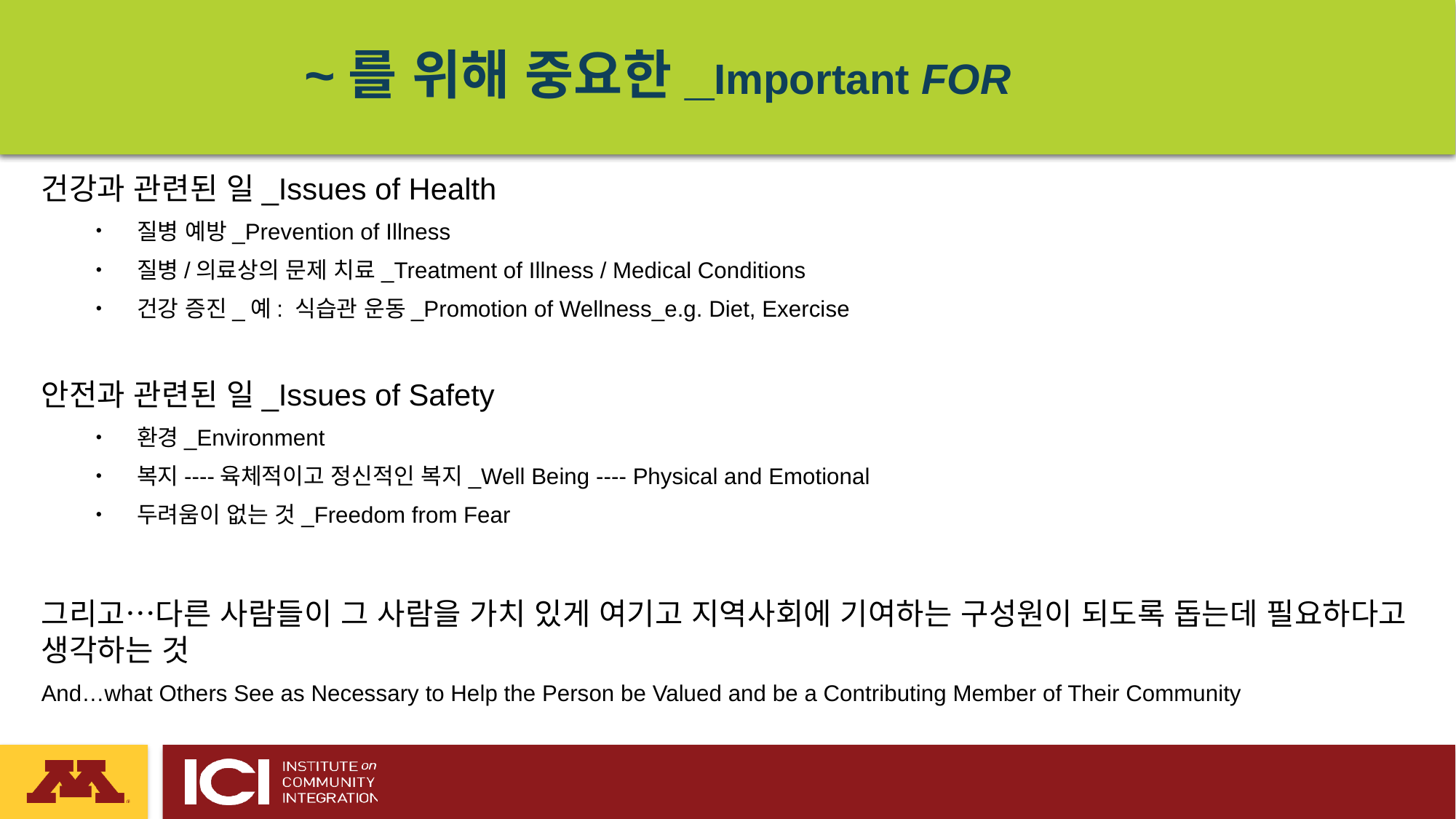

~를 위해 중요한_Important FOR
건강과 관련된 일_Issues of Health
질병 예방_Prevention of Illness
질병/의료상의 문제 치료_Treatment of Illness / Medical Conditions
건강 증진_예: 식습관 운동_Promotion of Wellness_e.g. Diet, Exercise

안전과 관련된 일_Issues of Safety
환경_Environment
복지----육체적이고 정신적인 복지_Well Being ---- Physical and Emotional
두려움이 없는 것_Freedom from Fear

그리고…다른 사람들이 그 사람을 가치 있게 여기고 지역사회에 기여하는 구성원이 되도록 돕는데 필요하다고 생각하는 것
And…what Others See as Necessary to Help the Person be Valued and be a Contributing Member of Their Community